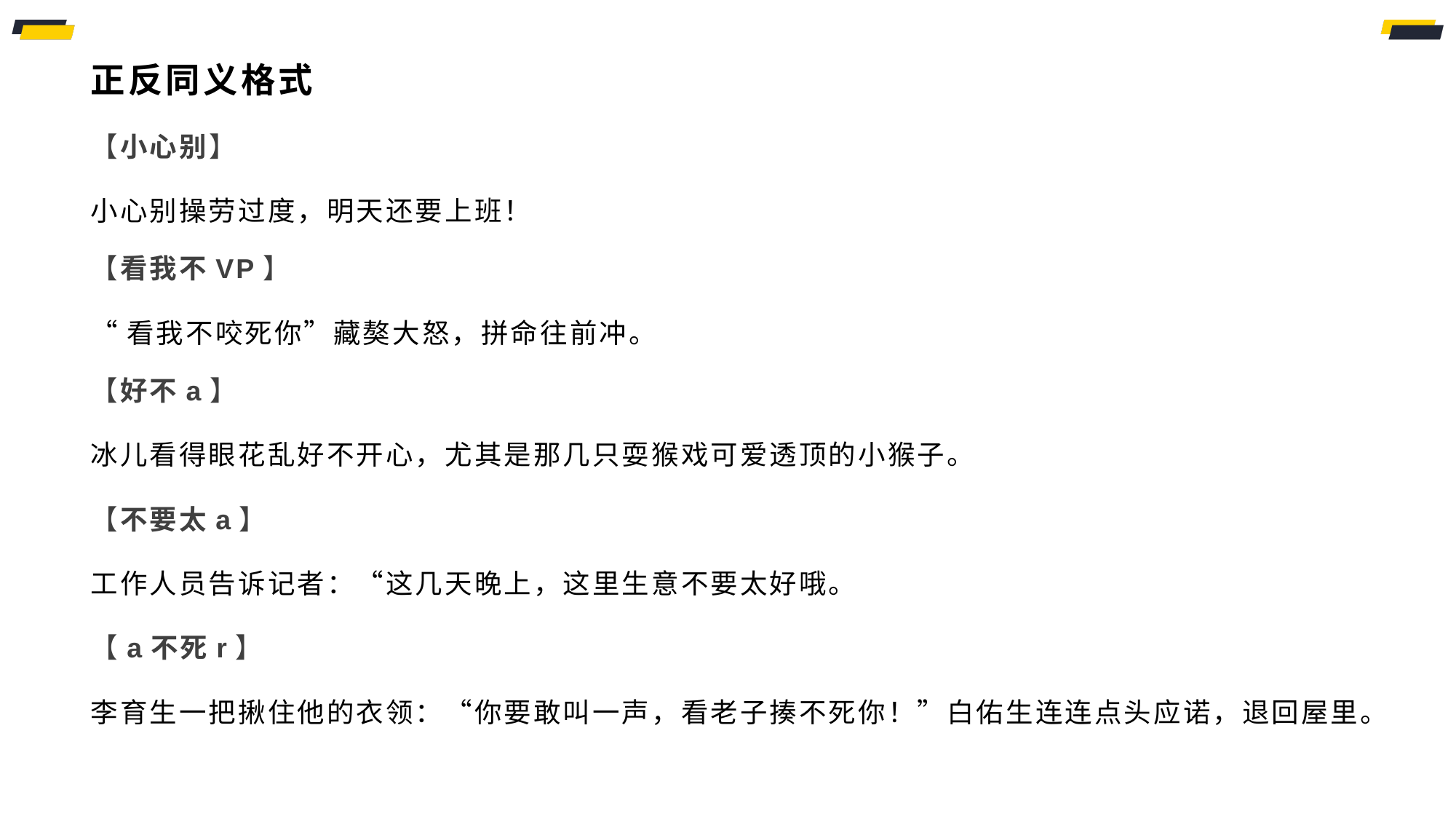

# 正反同义格式
【小心别】
小心别操劳过度，明天还要上班！
【看我不VP】
“看我不咬死你”藏獒大怒，拼命往前冲。
【好不a】
冰儿看得眼花乱好不开心，尤其是那几只耍猴戏可爱透顶的小猴子。
【不要太a】
工作人员告诉记者：“这几天晚上，这里生意不要太好哦。
【a不死r】
李育生一把揪住他的衣领：“你要敢叫一声，看老子揍不死你！”白佑生连连点头应诺，退回屋里。